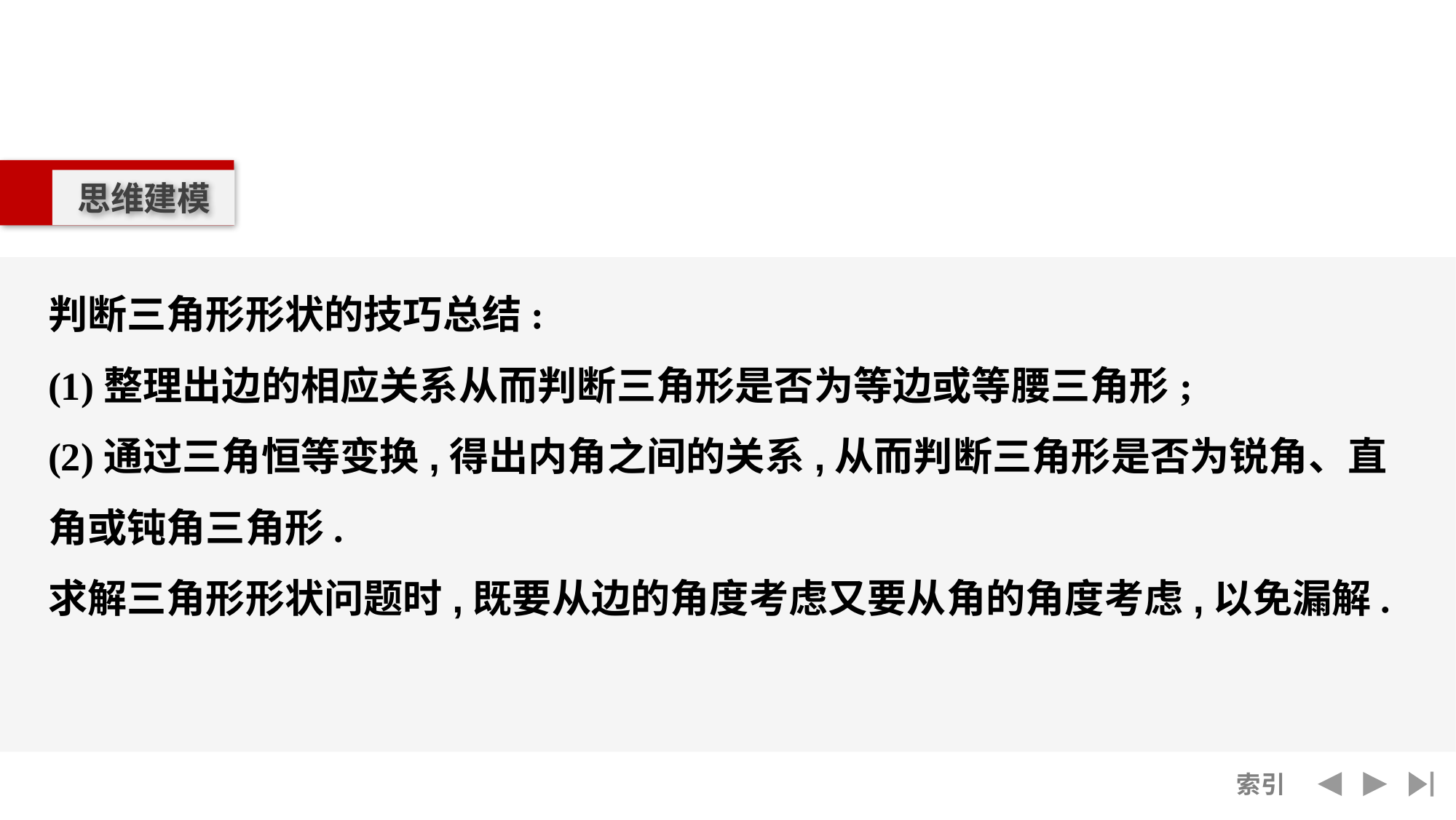

思维建模

判断三角形形状的技巧总结:
(1)整理出边的相应关系从而判断三角形是否为等边或等腰三角形;
(2)通过三角恒等变换,得出内角之间的关系,从而判断三角形是否为锐角、直角或钝角三角形.
求解三角形形状问题时,既要从边的角度考虑又要从角的角度考虑,以免漏解.